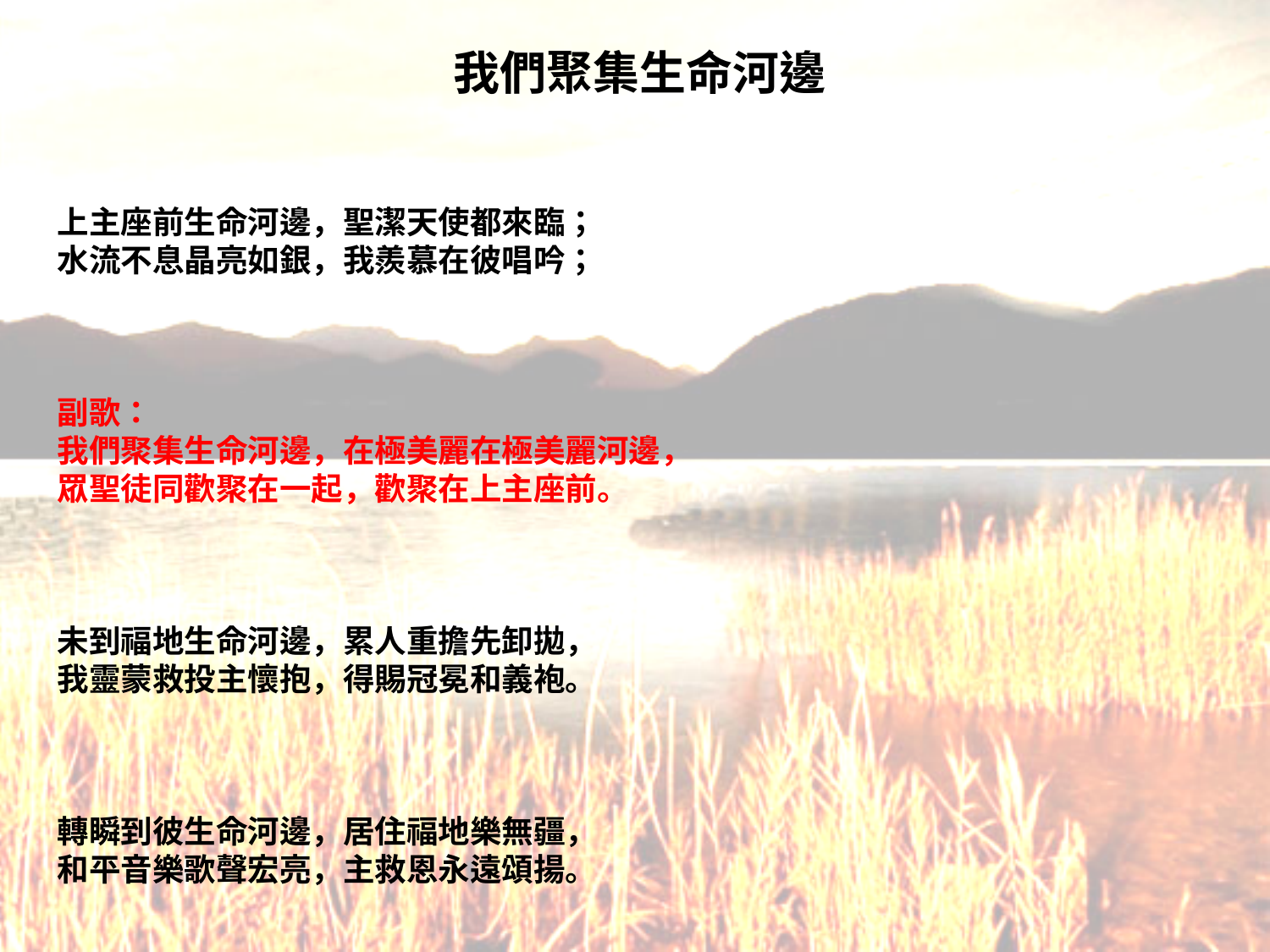

# 我們聚集生命河邊
上主座前生命河邊，聖潔天使都來臨；
水流不息晶亮如銀，我羨慕在彼唱吟；

副歌：
我們聚集生命河邊，在極美麗在極美麗河邊，
眾聖徒同歡聚在一起，歡聚在上主座前。

未到福地生命河邊，累人重擔先卸拋，
我靈蒙救投主懷抱，得賜冠冕和義袍。

轉瞬到彼生命河邊，居住福地樂無疆，
和平音樂歌聲宏亮，主救恩永遠頌揚。